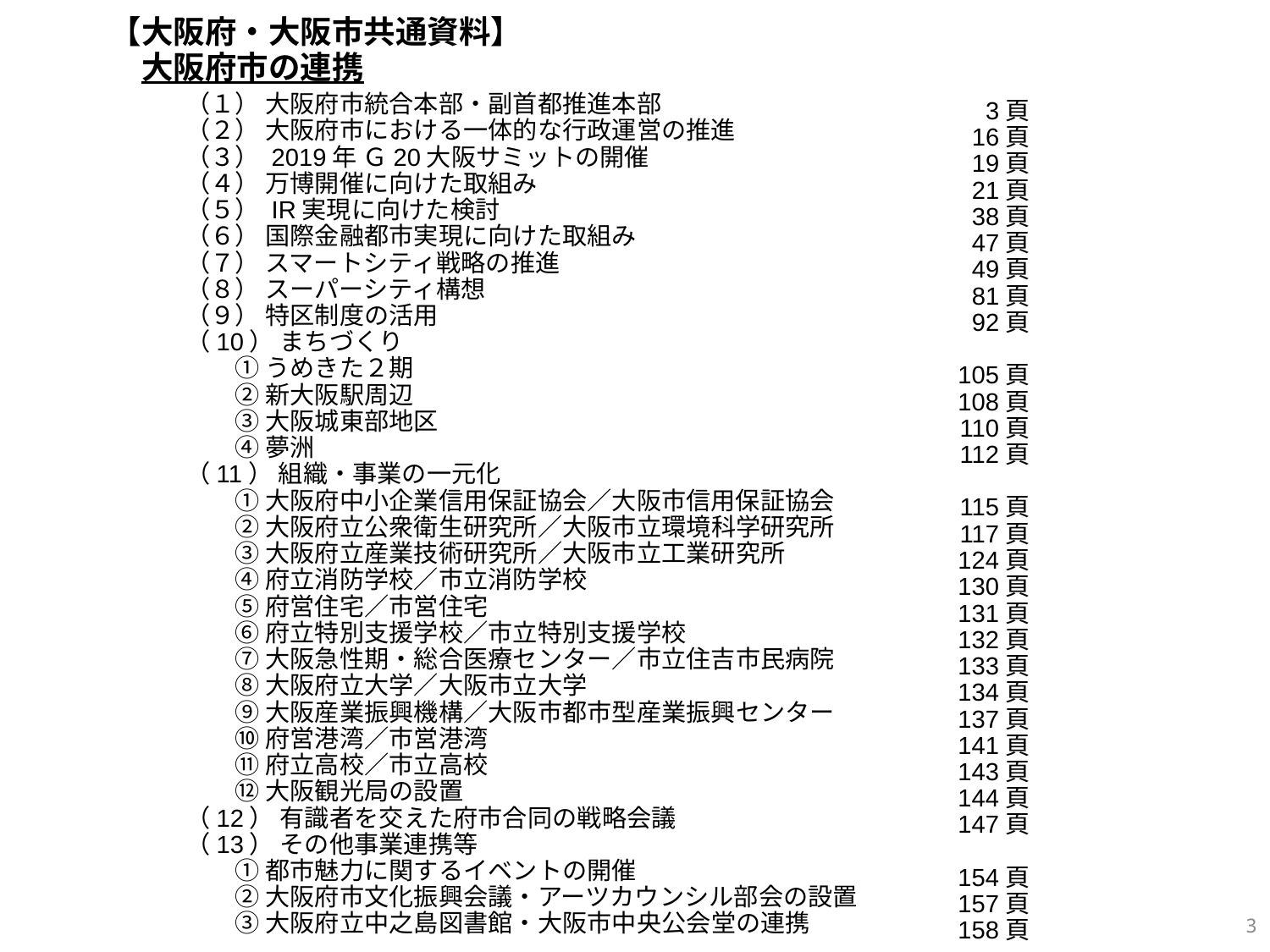

【大阪府・大阪市共通資料】
　大阪府市の連携
　（１） 大阪府市統合本部・副首都推進本部
　（２） 大阪府市における一体的な行政運営の推進
　（３） 2019年 Ｇ20大阪サミットの開催
　（４） 万博開催に向けた取組み
　（５） IR実現に向けた検討
　（６） 国際金融都市実現に向けた取組み
　（７） スマートシティ戦略の推進
　（８） スーパーシティ構想
　（９） 特区制度の活用
　（10） まちづくり
　　　① うめきた２期
　　　② 新大阪駅周辺
　　　③ 大阪城東部地区
　　　④ 夢洲
　（11） 組織・事業の一元化
　　　① 大阪府中小企業信用保証協会／大阪市信用保証協会
　　　② 大阪府立公衆衛生研究所／大阪市立環境科学研究所
　　　③ 大阪府立産業技術研究所／大阪市立工業研究所
　　　④ 府立消防学校／市立消防学校
　　　⑤ 府営住宅／市営住宅
　　　⑥ 府立特別支援学校／市立特別支援学校
　　　⑦ 大阪急性期・総合医療センター／市立住吉市民病院
　　　⑧ 大阪府立大学／大阪市立大学
　　　⑨ 大阪産業振興機構／大阪市都市型産業振興センター
　　　⑩ 府営港湾／市営港湾
　　　⑪ 府立高校／市立高校
　　　⑫ 大阪観光局の設置
　（12） 有識者を交えた府市合同の戦略会議
　（13） その他事業連携等
　　　① 都市魅力に関するイベントの開催
　　　② 大阪府市文化振興会議・アーツカウンシル部会の設置
　　　③ 大阪府立中之島図書館・大阪市中央公会堂の連携
3頁
16頁
19頁
21頁
38頁
47頁
49頁
81頁
92頁

105頁
108頁
110頁
112頁

115頁
117頁
124頁
130頁
131頁
132頁
133頁
134頁
137頁
141頁
143頁
144頁
147頁

154頁
157頁
158頁
3